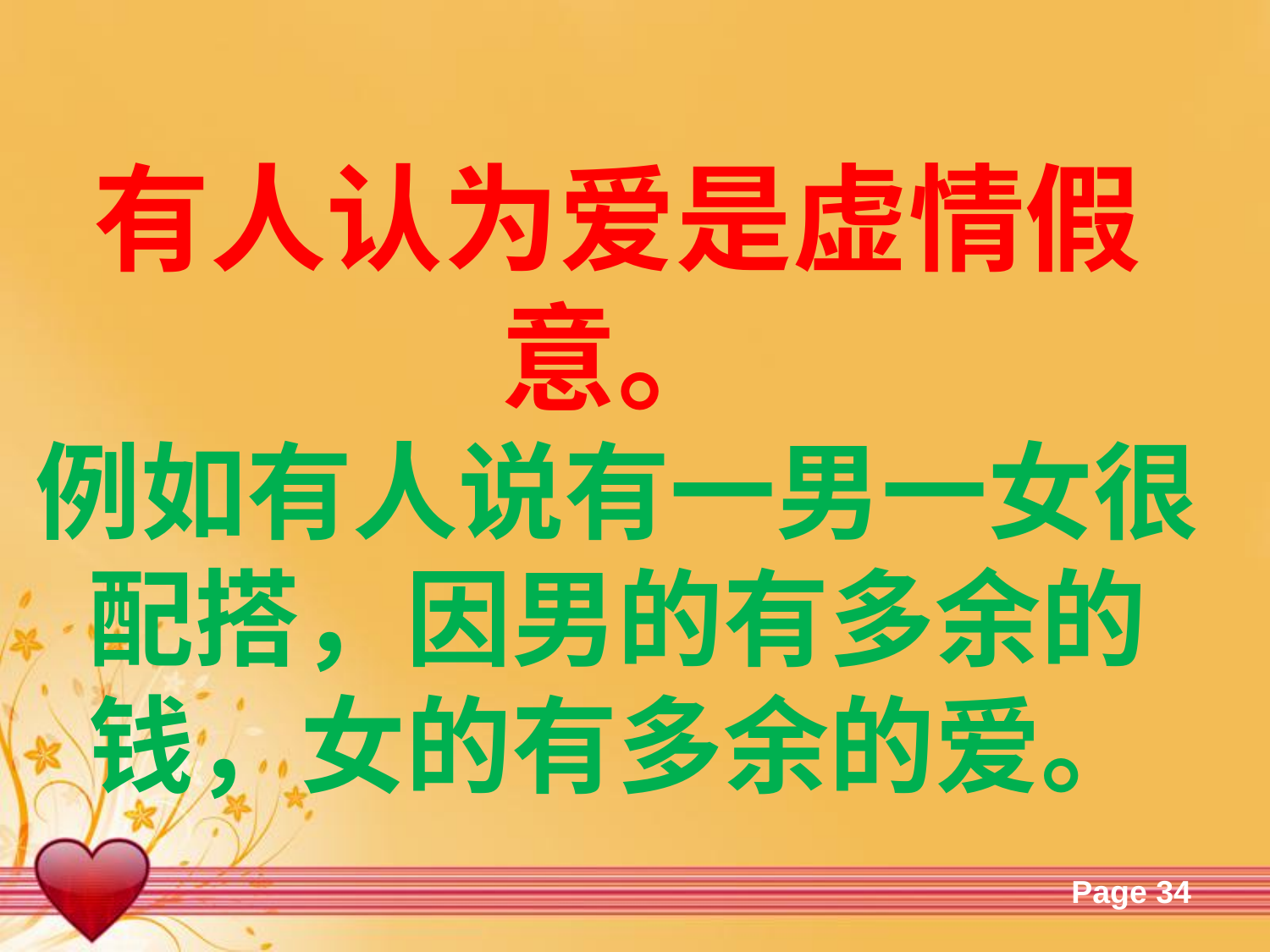

有人认为爱是虚情假意。
例如有人说有一男一女很配搭，因男的有多余的钱，女的有多余的爱。